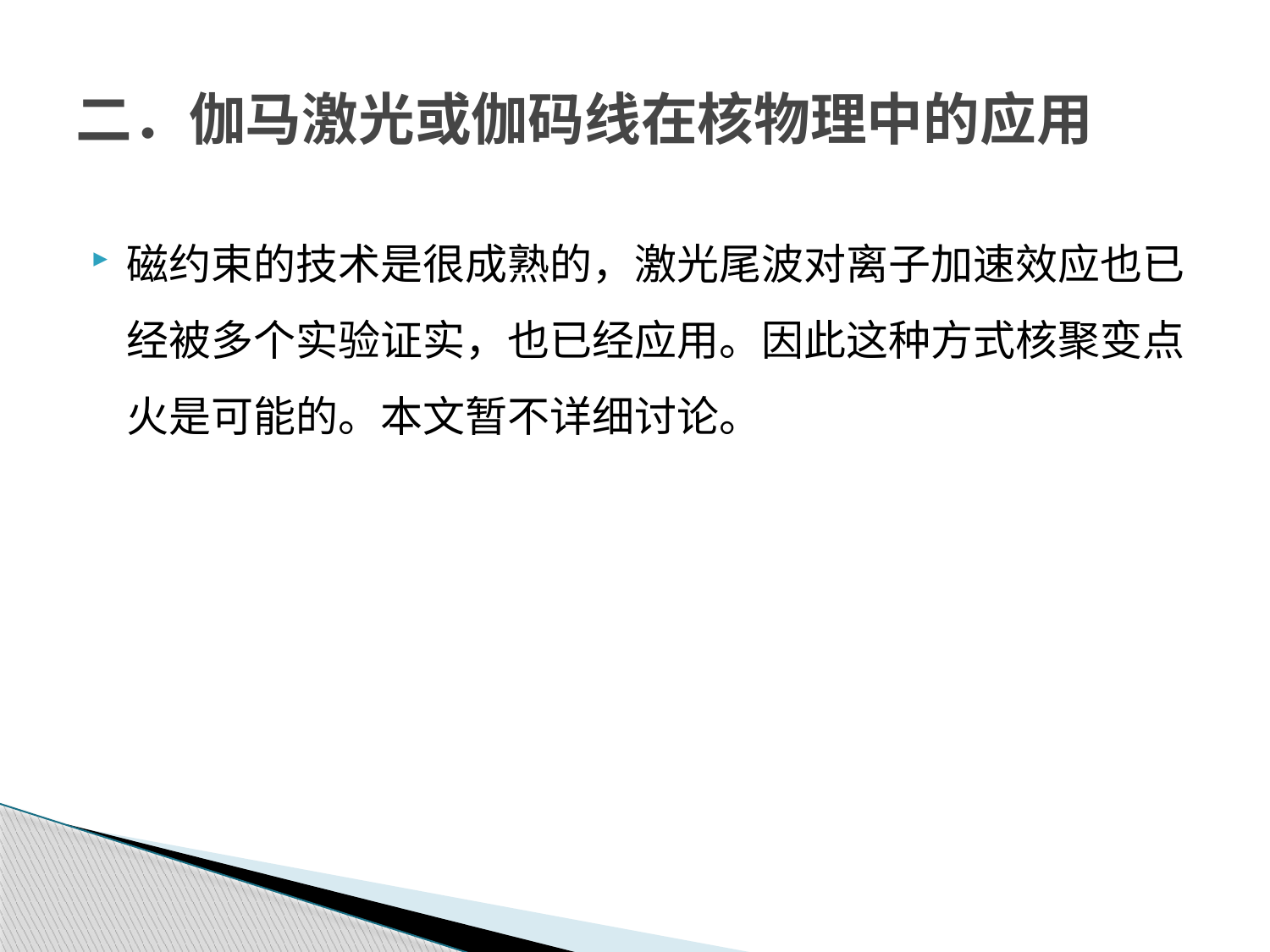

# 二．伽马激光或伽码线在核物理中的应用
磁约束的技术是很成熟的，激光尾波对离子加速效应也已经被多个实验证实，也已经应用。因此这种方式核聚变点火是可能的。本文暂不详细讨论。